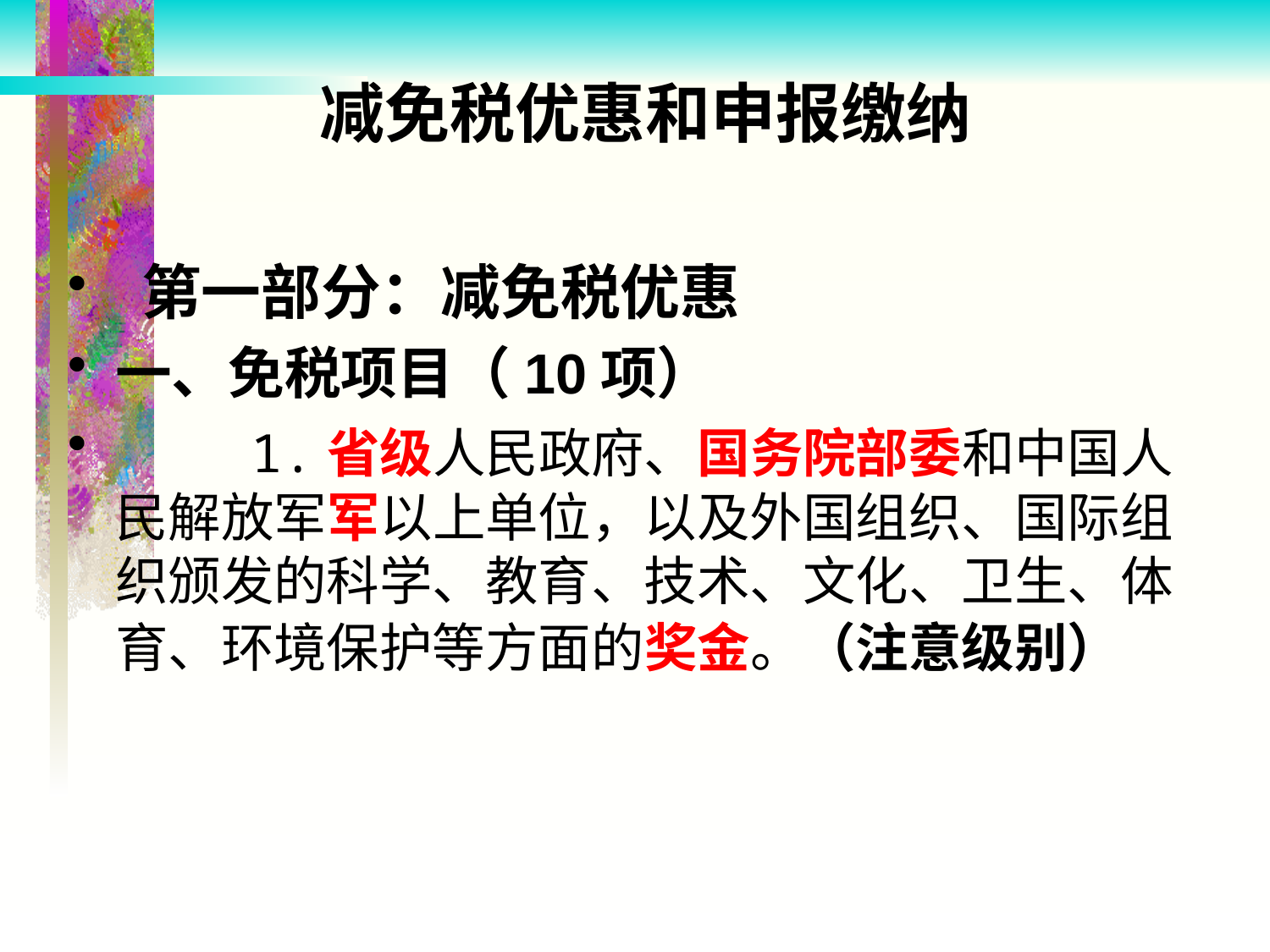

减免税优惠和申报缴纳

 第一部分：减免税优惠
一、免税项目（10项）
    1.省级人民政府、国务院部委和中国人民解放军军以上单位，以及外国组织、国际组织颁发的科学、教育、技术、文化、卫生、体育、环境保护等方面的奖金。（注意级别）